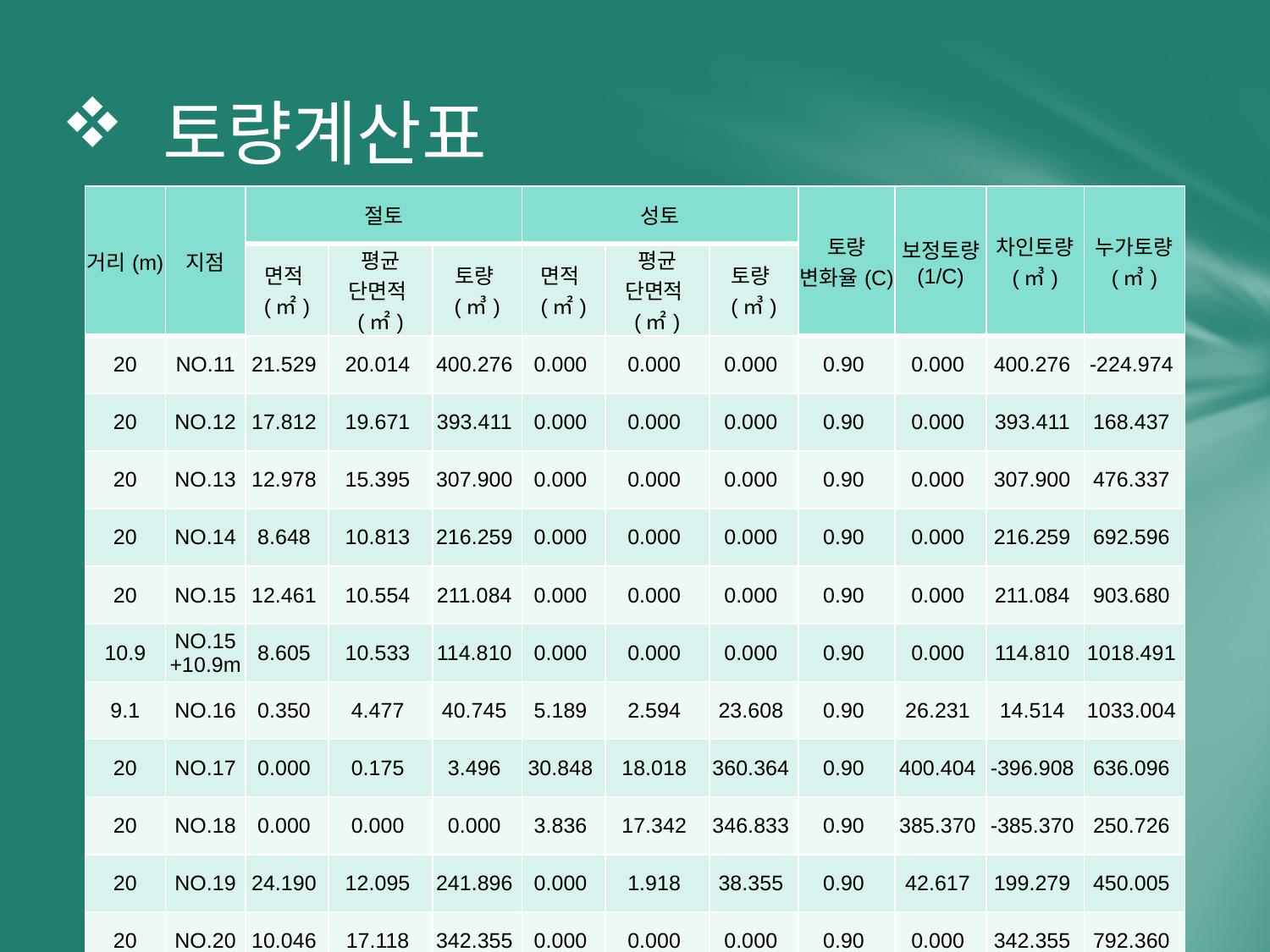

# 토량계산표
| 거리(m) | 지점 | 절토 |  |  | 성토 |  |  | 토량 변화율(C) | 보정토량 (1/C) | 차인토량 (㎥) | 누가토량 (㎥) |
| --- | --- | --- | --- | --- | --- | --- | --- | --- | --- | --- | --- |
|  |  | 면적(㎡) | 평균 단면적(㎡) | 토량(㎥) | 면적(㎡) | 평균 단면적(㎡) | 토량(㎥) |  |  |  |  |
| 20 | NO.11 | 21.529 | 20.014 | 400.276 | 0.000 | 0.000 | 0.000 | 0.90 | 0.000 | 400.276 | -224.974 |
| 20 | NO.12 | 17.812 | 19.671 | 393.411 | 0.000 | 0.000 | 0.000 | 0.90 | 0.000 | 393.411 | 168.437 |
| 20 | NO.13 | 12.978 | 15.395 | 307.900 | 0.000 | 0.000 | 0.000 | 0.90 | 0.000 | 307.900 | 476.337 |
| 20 | NO.14 | 8.648 | 10.813 | 216.259 | 0.000 | 0.000 | 0.000 | 0.90 | 0.000 | 216.259 | 692.596 |
| 20 | NO.15 | 12.461 | 10.554 | 211.084 | 0.000 | 0.000 | 0.000 | 0.90 | 0.000 | 211.084 | 903.680 |
| 10.9 | NO.15 +10.9m | 8.605 | 10.533 | 114.810 | 0.000 | 0.000 | 0.000 | 0.90 | 0.000 | 114.810 | 1018.491 |
| 9.1 | NO.16 | 0.350 | 4.477 | 40.745 | 5.189 | 2.594 | 23.608 | 0.90 | 26.231 | 14.514 | 1033.004 |
| 20 | NO.17 | 0.000 | 0.175 | 3.496 | 30.848 | 18.018 | 360.364 | 0.90 | 400.404 | -396.908 | 636.096 |
| 20 | NO.18 | 0.000 | 0.000 | 0.000 | 3.836 | 17.342 | 346.833 | 0.90 | 385.370 | -385.370 | 250.726 |
| 20 | NO.19 | 24.190 | 12.095 | 241.896 | 0.000 | 1.918 | 38.355 | 0.90 | 42.617 | 199.279 | 450.005 |
| 20 | NO.20 | 10.046 | 17.118 | 342.355 | 0.000 | 0.000 | 0.000 | 0.90 | 0.000 | 342.355 | 792.360 |